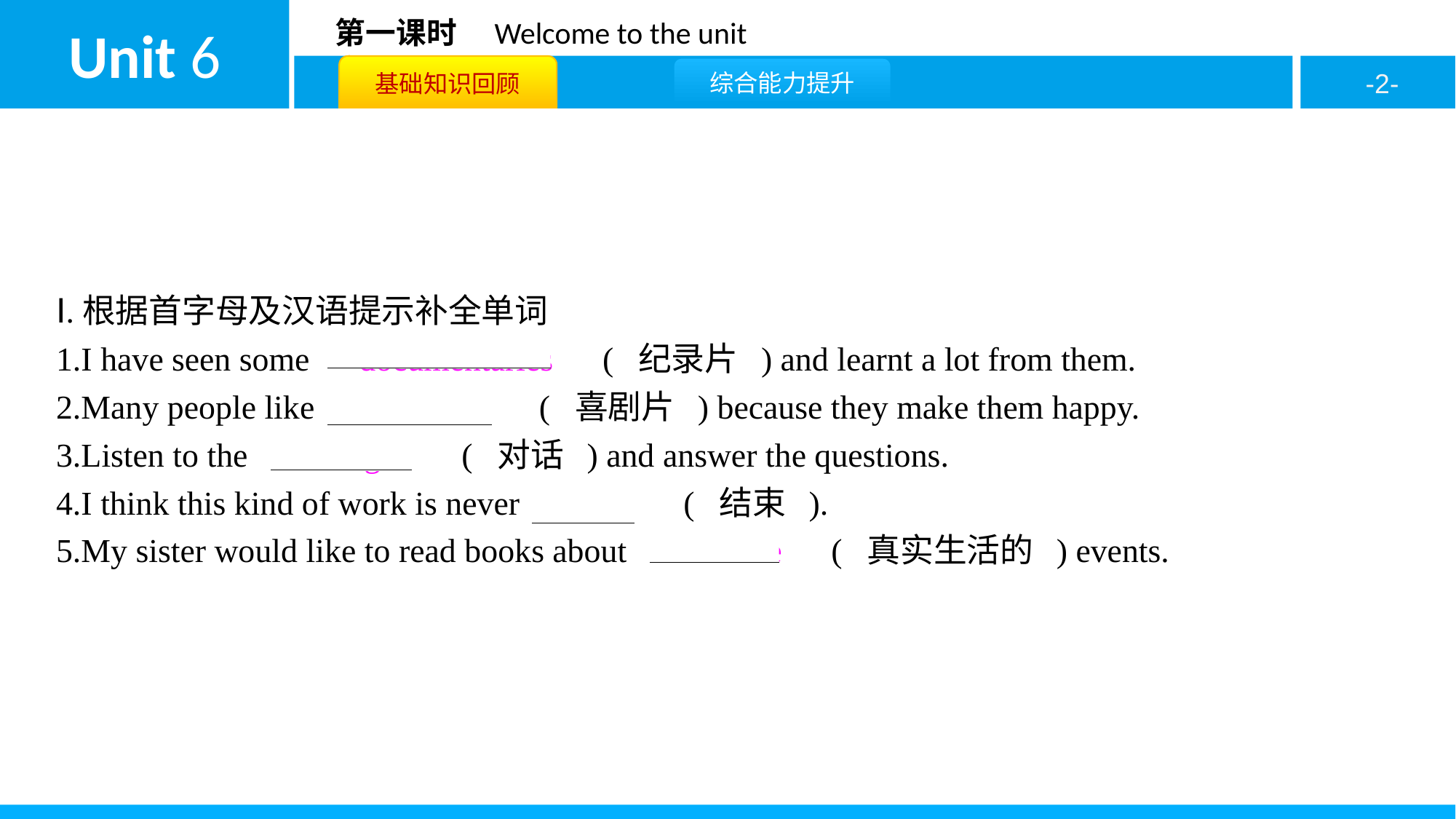

Ⅰ.根据首字母及汉语提示补全单词
1.I have seen some　documentaries　(  纪录片  ) and learnt a lot from them.
2.Many people like　comedies　(  喜剧片  ) because they make them happy.
3.Listen to the　dialogue　(  对话  ) and answer the questions.
4.I think this kind of work is never　done　(  结束  ).
5.My sister would like to read books about　real-life　(  真实生活的  ) events.